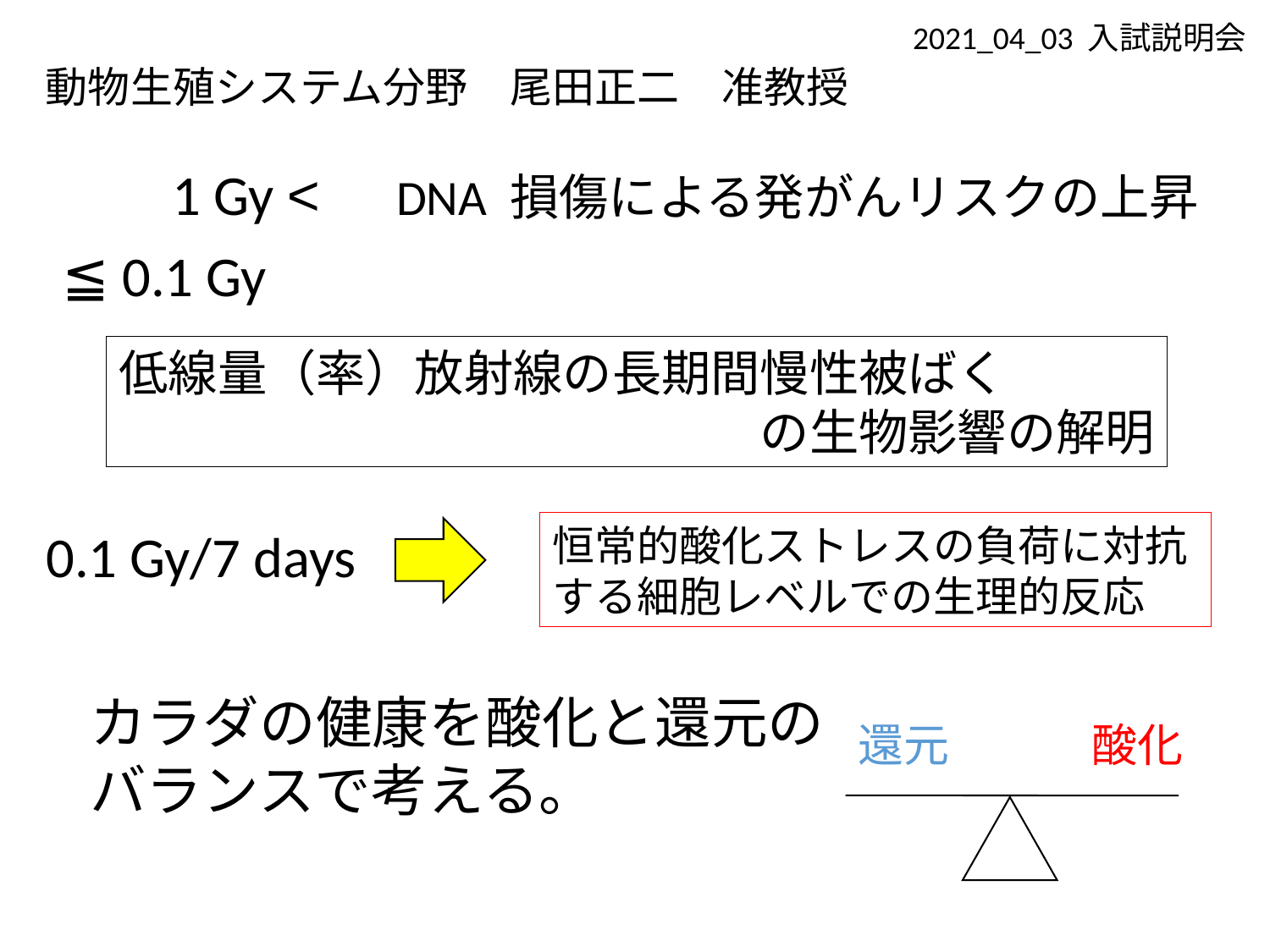

2021_04_03 入試説明会
動物生殖システム分野　尾田正二　准教授
1 Gy <
DNA 損傷による発がんリスクの上昇
≦ 0.1 Gy
低線量（率）放射線の長期間慢性被ばく
　　　　　　　　　　　　　の生物影響の解明
恒常的酸化ストレスの負荷に対抗する細胞レベルでの生理的反応
0.1 Gy/7 days

カラダの健康を酸化と還元の
バランスで考える。
還元
酸化